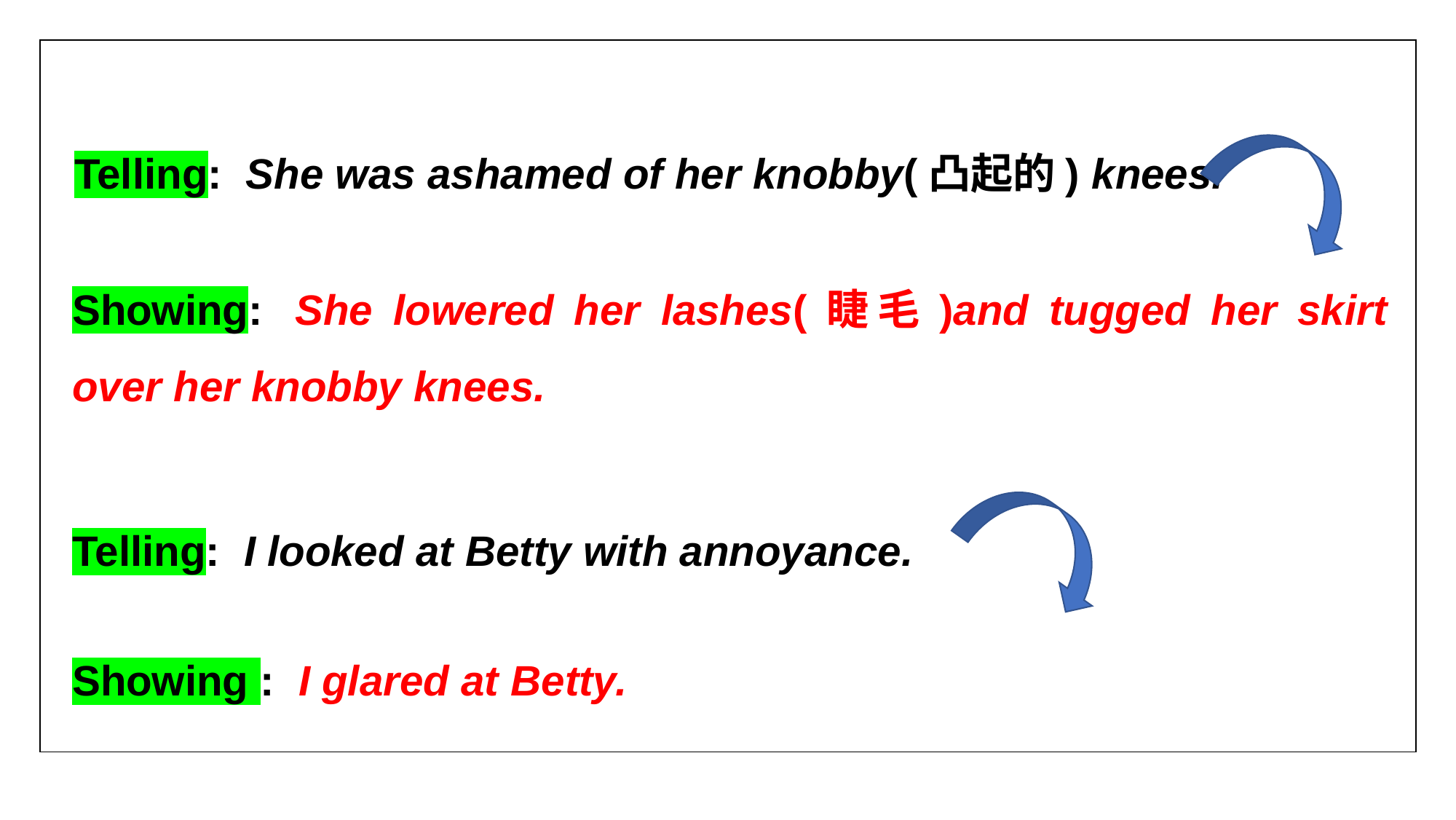

|  |
| --- |
Telling:  She was ashamed of her knobby(凸起的) knees.

Showing:  She lowered her lashes(睫毛)and tugged her skirt over her knobby knees.
Telling:  I looked at Betty with annoyance.

Showing :  I glared at Betty.